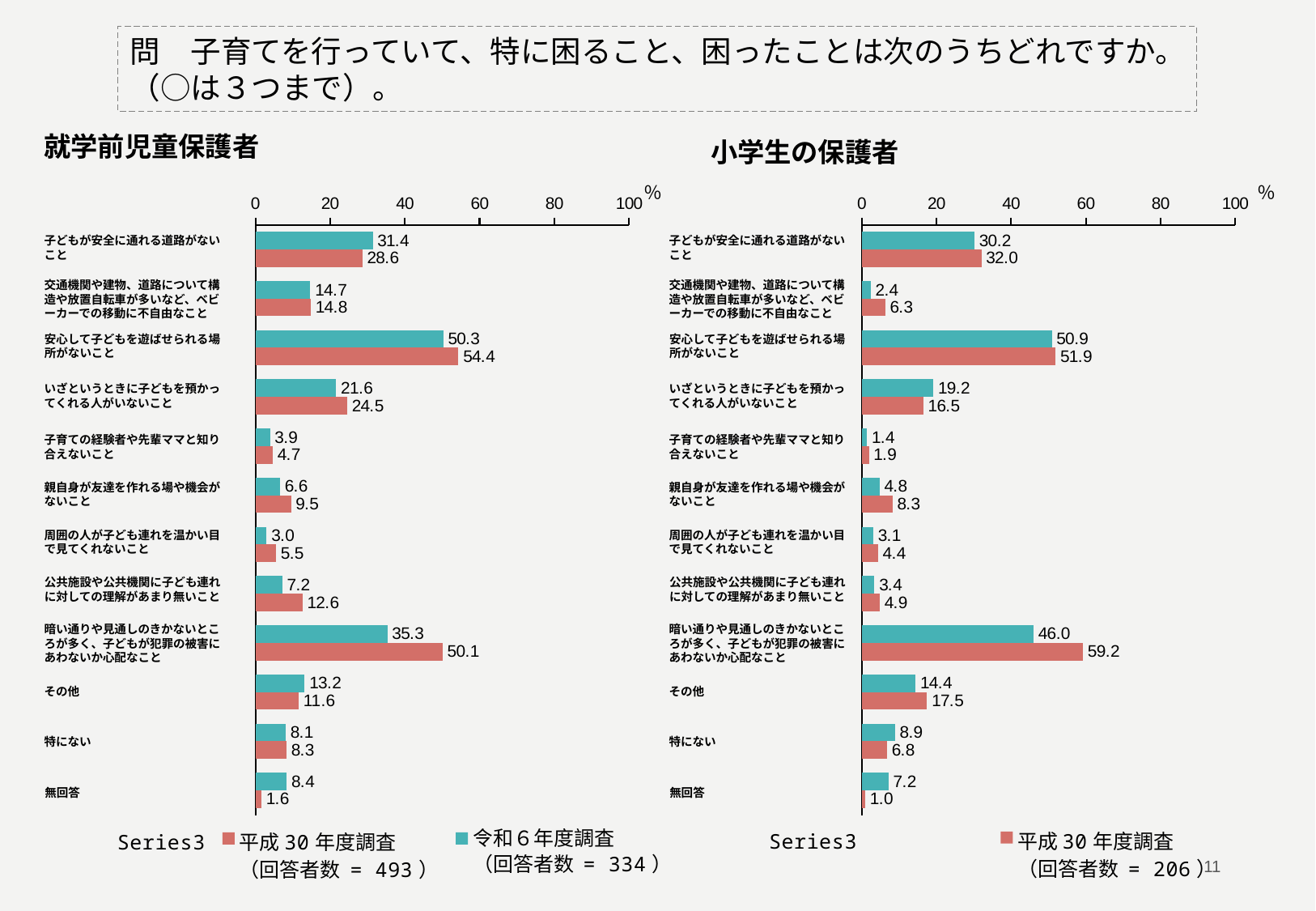

問　子育てを行っていて、特に困ること、困ったことは次のうちどれですか。（○は３つまで）。
就学前児童保護者
小学生の保護者
％
％

### Chart

| Category | 令和６年度調査
（回答者数 = 334） | 平成30年度調査
（回答者数 = 493） |
|---|---|---|
| 子どもが安全に通れる道路がないこと | 31.4 | 28.600405679513184 |
| 交通機関や建物、道路について構造や放置自転車が多いことなど、ベビ－カ－での移動に不自由なこと | 14.7 | 14.807302231237323 |
| 安心して子どもを遊ばせられる場所がないこと | 50.3 | 54.36105476673428 |
| いざというときに子どもを預かってくれる人がいないこと | 21.6 | 24.543610547667342 |
| 子育ての経験者や先輩ママと知り合えないこと | 3.9 | 4.665314401622718 |
| 親自身が友達を作れる場や機会がないこと | 6.6 | 9.533468559837727 |
| 周囲の人が子ども連れを温かい目で見てくれないこと | 3.0 | 5.476673427991886 |
| 公共施設や公共機関に子ども連れに対しての理解があまり無いこと | 7.2 | 12.57606490872211 |
| 暗い通りや見通しのきかないところが多く、子どもが犯罪の被害にあわないか心配なこと | 35.3 | 50.10141987829615 |
| その他 | 13.2 | 11.561866125760648 |
| 特にない | 8.1 | 8.316430020283976 |
| 無回答 | 8.4 | 1.6227180527383367 |

### Chart

| Category | 令和６年度調査
（回答者数 = 291） | 平成30年度調査
（回答者数 = 206） |
|---|---|---|
| 子どもが安全に通れる道路がないこと | 30.2 | 32.03883495145631 |
| 交通機関や建物、道路について構造や放置自転車が多いことなど、ベビーカーでの移動に不自由なこと | 2.4 | 6.310679611650485 |
| 安心して子どもを遊ばせられる場所がないこと | 50.9 | 51.94174757281554 |
| いざというときに子どもを預かってくれる人がいないこと | 19.2 | 16.50485436893204 |
| 子育ての経験者や先輩ママと知り合えないこと | 1.4 | 1.941747572815534 |
| 親自身が友達を作れる場や機会がないこと | 4.8 | 8.25242718446602 |
| 周囲の人が子ども連れを温かい目で見てくれないこと | 3.1 | 4.368932038834951 |
| 公共施設や公共機関に子ども連れに対しての理解があまり無いこと | 3.4 | 4.854368932038835 |
| 暗い通りや見通しのきかないところが多く、子どもが犯罪の被害にあわないか心配なこと | 46.0 | 59.22330097087379 |
| その他 | 14.4 | 17.475728155339805 |
| 特にない | 8.9 | 6.796116504854369 |
| 無回答 | 7.2 | 0.970873786407767 |
子どもが安全に通れる道路がない
こと
交通機関や建物、道路について構
造や放置自転車が多いなど、ベビ
ーカーでの移動に不自由なこと
安心して子どもを遊ばせられる場
所がないこと
いざというときに子どもを預かっ
てくれる人がいないこと
子育ての経験者や先輩ママと知り
合えないこと
親自身が友達を作れる場や機会が
ないこと
周囲の人が子ども連れを温かい目
で見てくれないこと
公共施設や公共機関に子ども連れ
に対しての理解があまり無いこと
暗い通りや見通しのきかないとこ
ろが多く、子どもが犯罪の被害に
あわないか心配なこと
その他
特にない
無回答
子どもが安全に通れる道路がない
こと
交通機関や建物、道路について構
造や放置自転車が多いなど、ベビ
ーカーでの移動に不自由なこと
安心して子どもを遊ばせられる場
所がないこと
いざというときに子どもを預かっ
てくれる人がいないこと
子育ての経験者や先輩ママと知り
合えないこと
親自身が友達を作れる場や機会が
ないこと
周囲の人が子ども連れを温かい目
で見てくれないこと
公共施設や公共機関に子ども連れ
に対しての理解があまり無いこと
暗い通りや見通しのきかないとこ
ろが多く、子どもが犯罪の被害に
あわないか心配なこと
その他
特にない
無回答

### Chart

| Category | 令和６年度調査
（回答者数 = 291） | 平成30年度調査
（回答者数 = 206） |  |
|---|---|---|---|
| 三崎地区 | 29.2 | 29.12621359223301 | -0.0737864077669883 |
| 南下浦地区 | 41.2 | 42.23300970873787 | 1.0330097087378647 |
| 初声地区 | 29.2 | 28.640776699029125 | -0.5592233009708742 |
| 無回答 | 0.3 | 0.0 | -0.3 |

### Chart

| Category | 令和６年度調査
（回答者数 = 334） | 平成30年度調査
（回答者数 = 493） |  |
|---|---|---|---|
| 三崎地区 | 29.0 | 27.6 | -1.3999999999999986 |
| 南下浦地区 | 40.1 | 42.4 | 2.299999999999997 |
| 初声地区 | 30.2 | 29.6 | -0.5999999999999979 |
| 無回答 | 0.6 | 0.4 | -0.19999999999999996 |
11